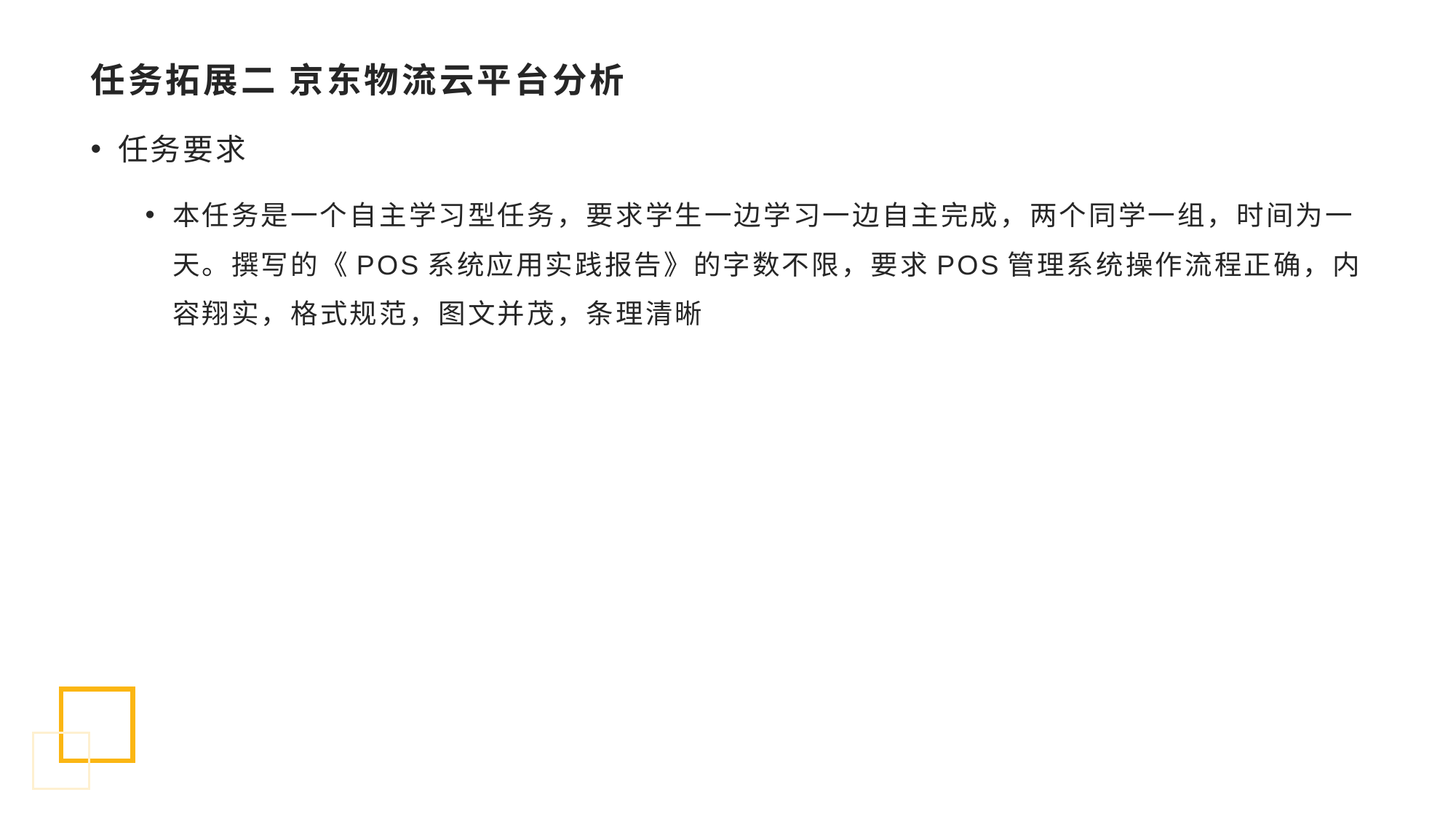

# 任务拓展二 京东物流云平台分析
任务要求
本任务是一个自主学习型任务，要求学生一边学习一边自主完成，两个同学一组，时间为一天。撰写的《POS系统应用实践报告》的字数不限，要求POS管理系统操作流程正确，内容翔实，格式规范，图文并茂，条理清晰